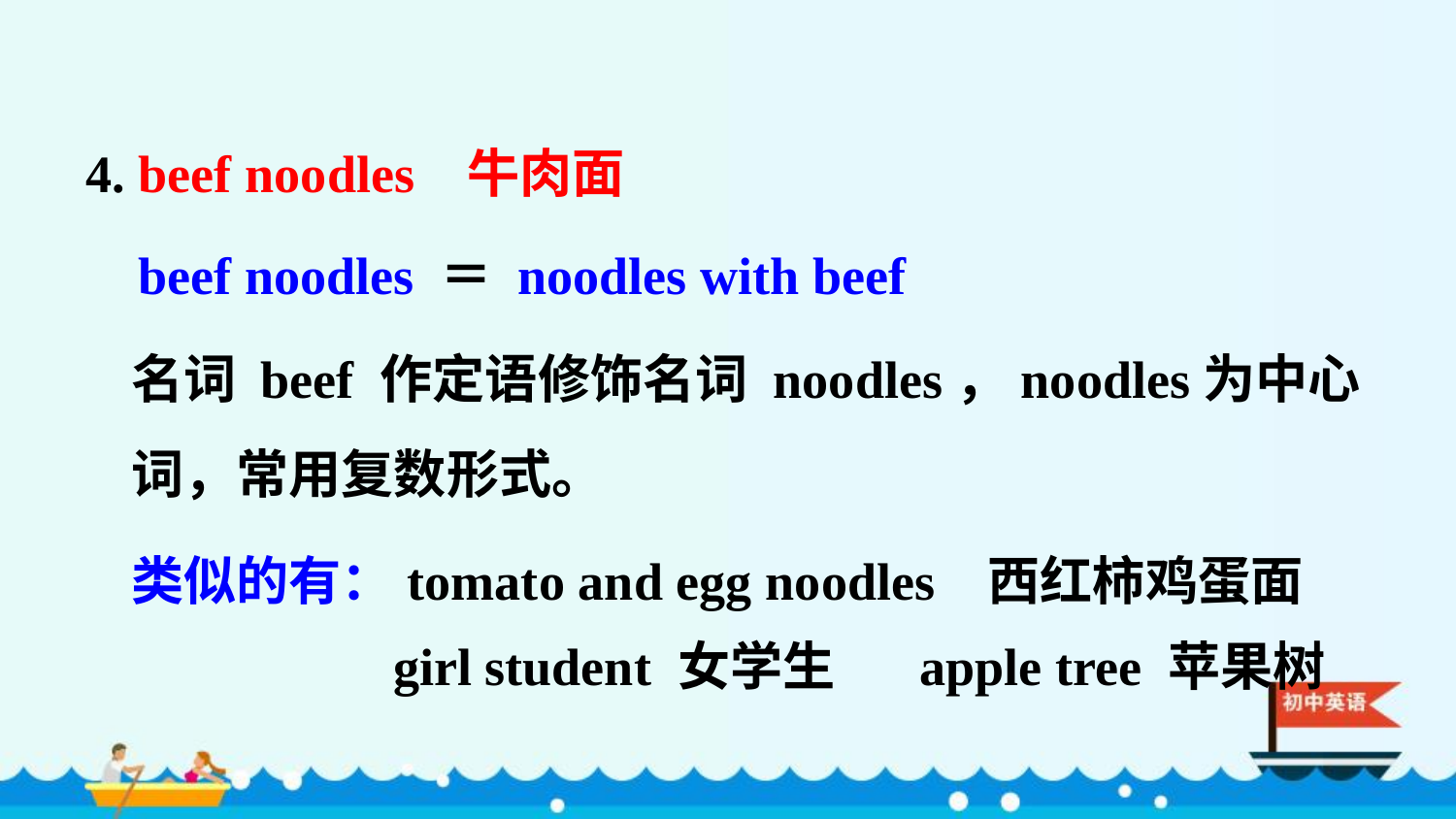

4. beef noodles   牛肉面
    beef noodles ＝ noodles with beef
名词 beef 作定语修饰名词 noodles，noodles为中心词，常用复数形式。
类似的有：tomato and egg noodles   西红柿鸡蛋面
                    girl student 女学生      apple tree 苹果树